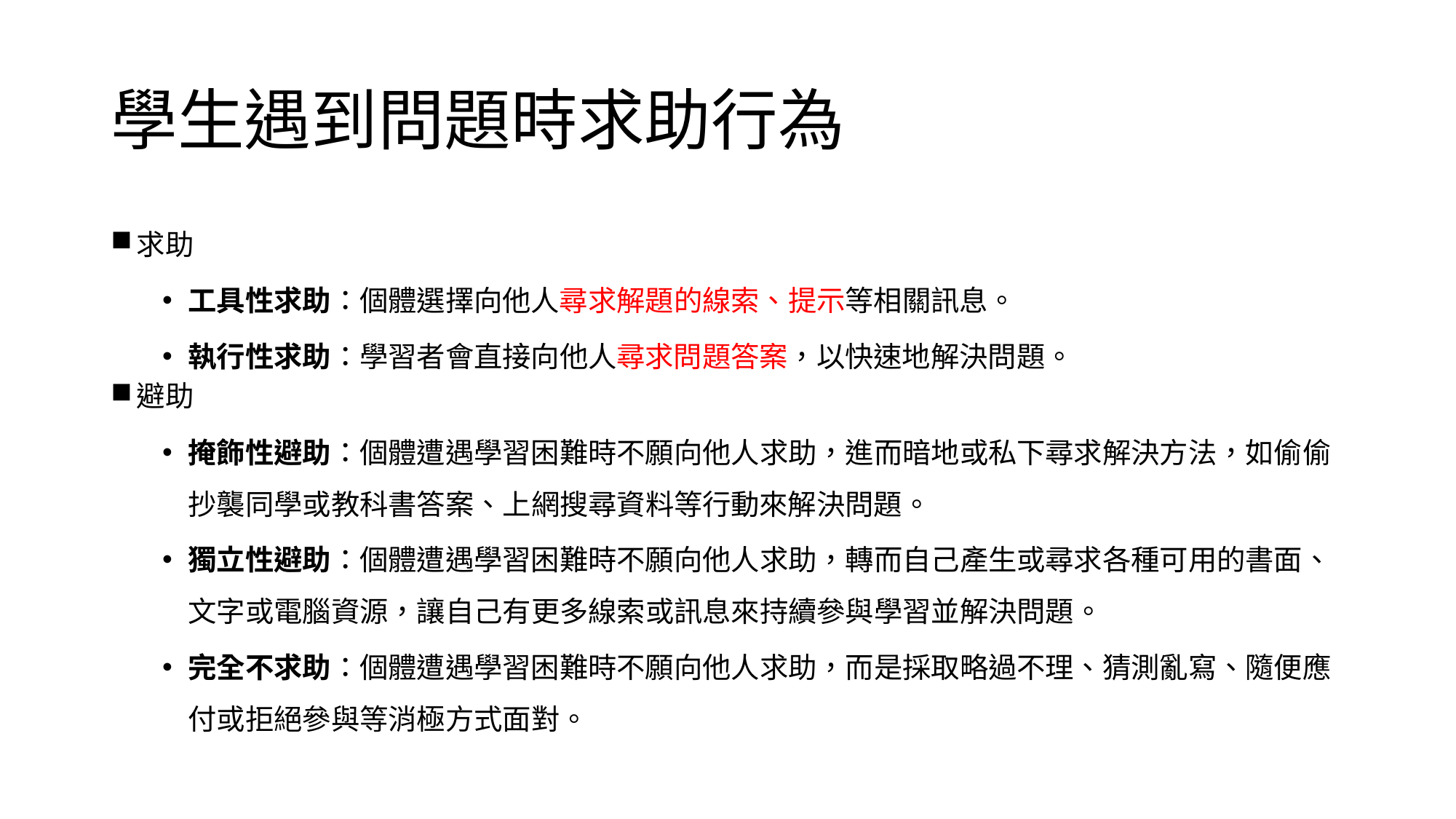

# 學生遇到問題時求助行為
求助
工具性求助：個體選擇向他人尋求解題的線索、提示等相關訊息。
執行性求助：學習者會直接向他人尋求問題答案，以快速地解決問題。
避助
掩飾性避助：個體遭遇學習困難時不願向他人求助，進而暗地或私下尋求解決方法，如偷偷抄襲同學或教科書答案、上網搜尋資料等行動來解決問題。
獨立性避助：個體遭遇學習困難時不願向他人求助，轉而自己產生或尋求各種可用的書面、文字或電腦資源，讓自己有更多線索或訊息來持續參與學習並解決問題。
完全不求助：個體遭遇學習困難時不願向他人求助，而是採取略過不理、猜測亂寫、隨便應付或拒絕參與等消極方式面對。